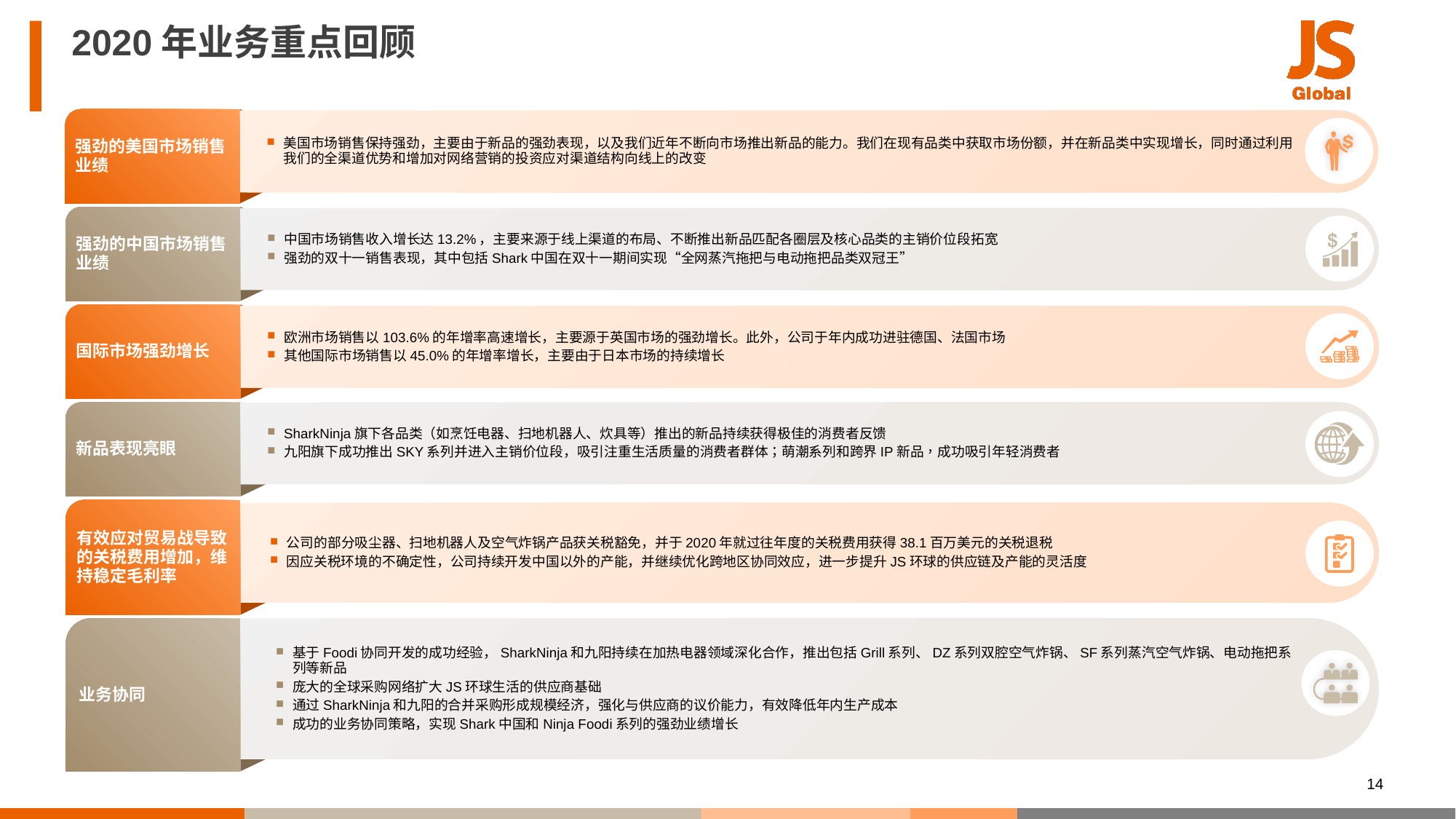

# 2020年业务重点回顾
强劲的美国市场销售业绩

美国市场销售保持强劲，主要由于新品的强劲表现，以及我们近年不断向市场推出新品的能力。我们在现有品类中获取市场份额，并在新品类中实现增长，同时通过利用我们的全渠道优势和增加对网络营销的投资应对渠道结构向线上的改变

强劲的中国市场销售业绩

中国市场销售收入增长达13.2%，主要来源于线上渠道的布局、不断推出新品匹配各圈层及核心品类的主销价位段拓宽
强劲的双十一销售表现，其中包括Shark中国在双十一期间实现“全网蒸汽拖把与电动拖把品类双冠王”

国际市场强劲增长

欧洲市场销售以103.6%的年增率高速增长，主要源于英国市场的强劲增长。此外，公司于年内成功进驻德国、法国市场
其他国际市场销售以45.0%的年增率增长，主要由于日本市场的持续增长

新品表现亮眼

SharkNinja旗下各品类（如烹饪电器、扫地机器人、炊具等）推出的新品持续获得极佳的消费者反馈
九阳旗下成功推出SKY系列并进入主销价位段，吸引注重生活质量的消费者群体；萌潮系列和跨界IP新品，成功吸引年轻消费者

有效应对贸易战导致的关税费用增加，维持稳定毛利率
公司的部分吸尘器、扫地机器人及空气炸锅产品获关税豁免，并于2020年就过往年度的关税费用获得38.1百万美元的关税退税
因应关税环境的不确定性，公司持续开发中国以外的产能，并继续优化跨地区协同效应，进一步提升JS环球的供应链及产能的灵活度

业务协同
基于Foodi协同开发的成功经验，SharkNinja和九阳持续在加热电器领域深化合作，推出包括Grill系列、DZ系列双腔空气炸锅、SF系列蒸汽空气炸锅、电动拖把系列等新品
庞大的全球采购网络扩大JS环球生活的供应商基础
通过SharkNinja和九阳的合并采购形成规模经济，强化与供应商的议价能力，有效降低年内生产成本
成功的业务协同策略，实现Shark中国和Ninja Foodi系列的强劲业绩增长

14